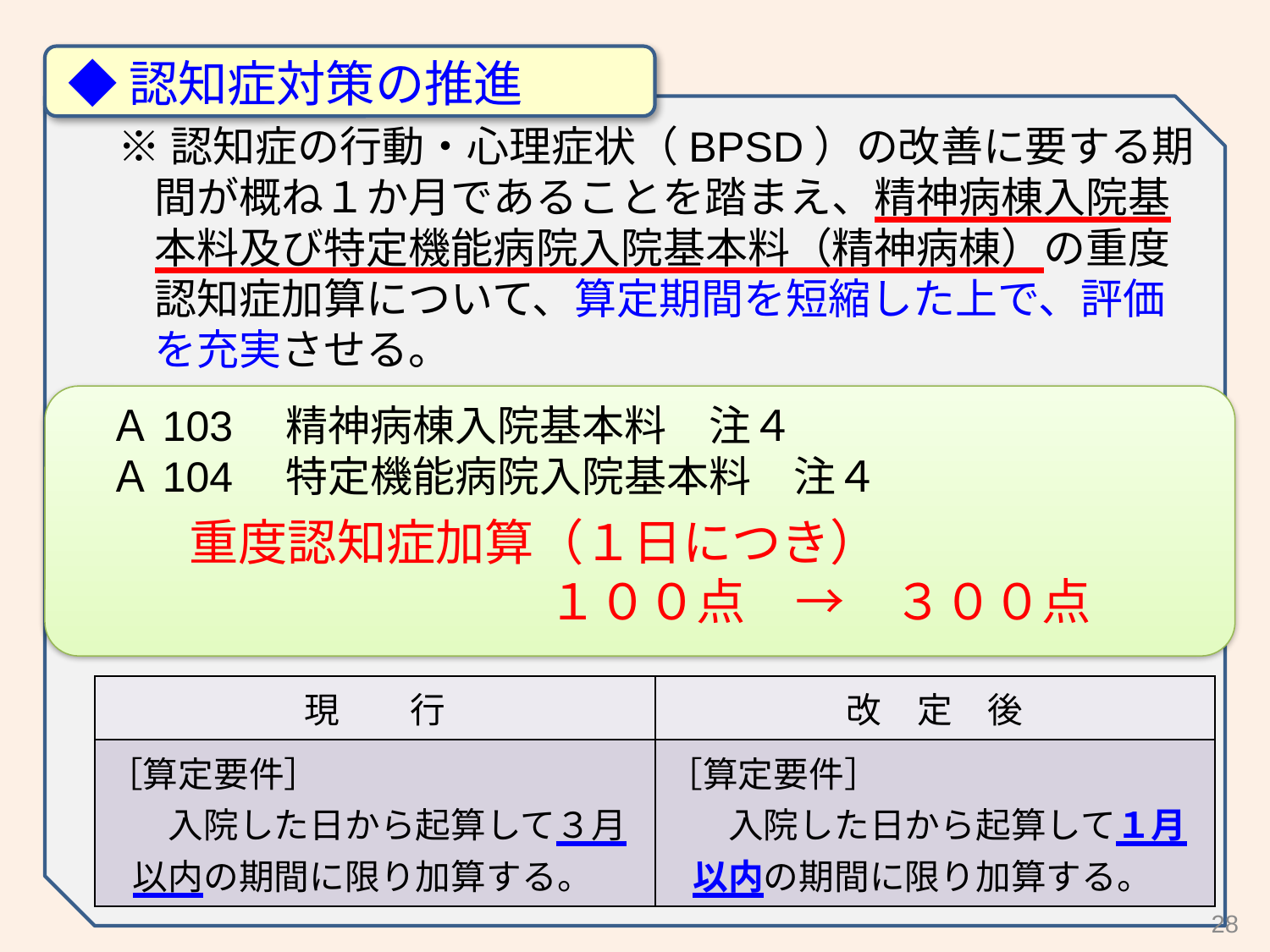

◆認知症対策の推進
※認知症の行動・心理症状（BPSD）の改善に要する期間が概ね１か月であることを踏まえ、精神病棟入院基本料及び特定機能病院入院基本料（精神病棟）の重度認知症加算について、算定期間を短縮した上で、評価を充実させる。

　Ａ103　精神病棟入院基本料　注４
　Ａ104　特定機能病院入院基本料　注４
　　重度認知症加算（１日につき）
　　　　　　　　　１００点　→　３００点

| 現　　行 | 改　定　後 |
| --- | --- |
| ［算定要件］ 　入院した日から起算して３月以内の期間に限り加算する。 | ［算定要件］ 　入院した日から起算して１月以内の期間に限り加算する。 |
28